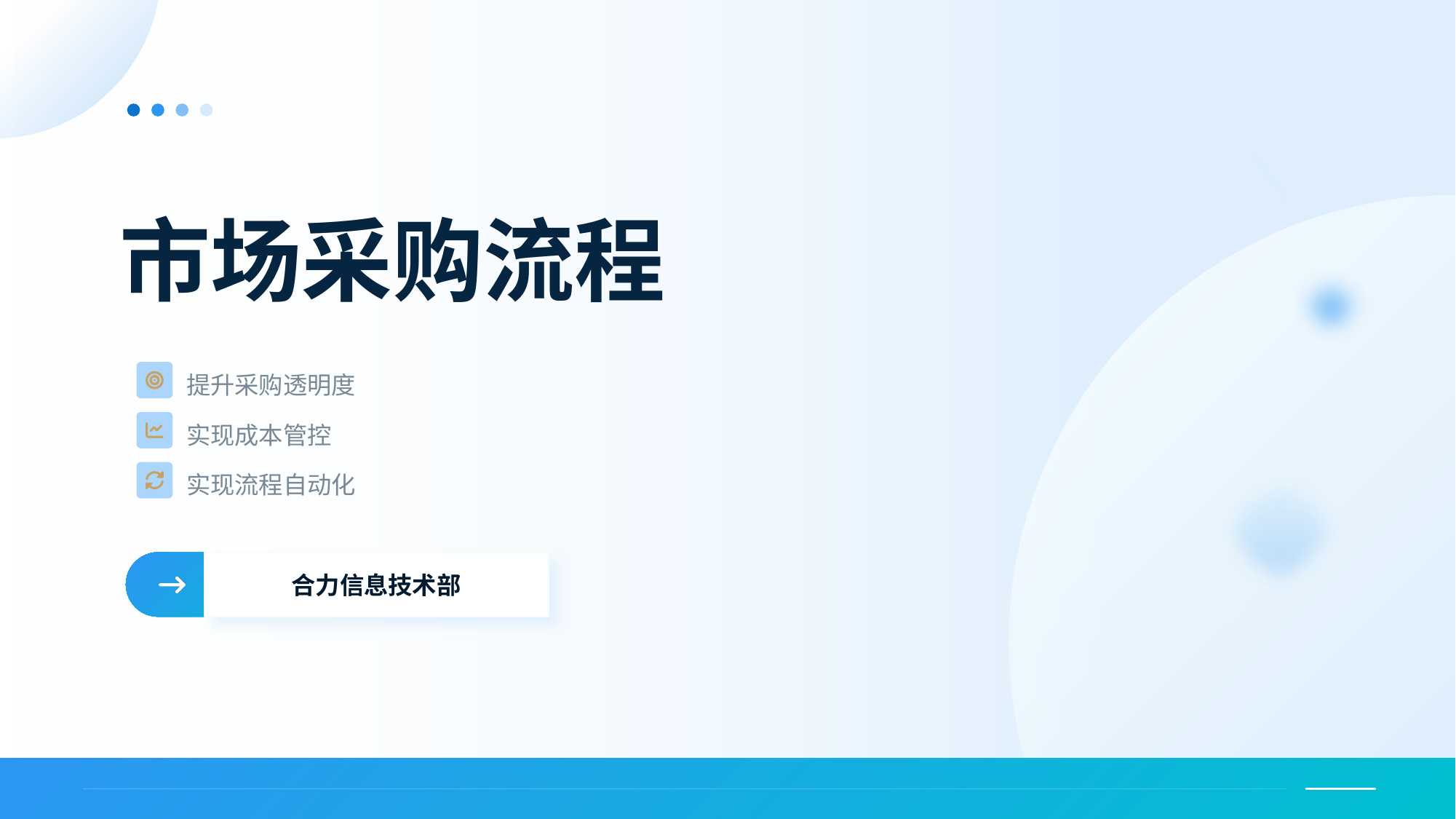

# 市场采购流程

提升采购透明度

实现成本管控

实现流程自动化

合力信息技术部